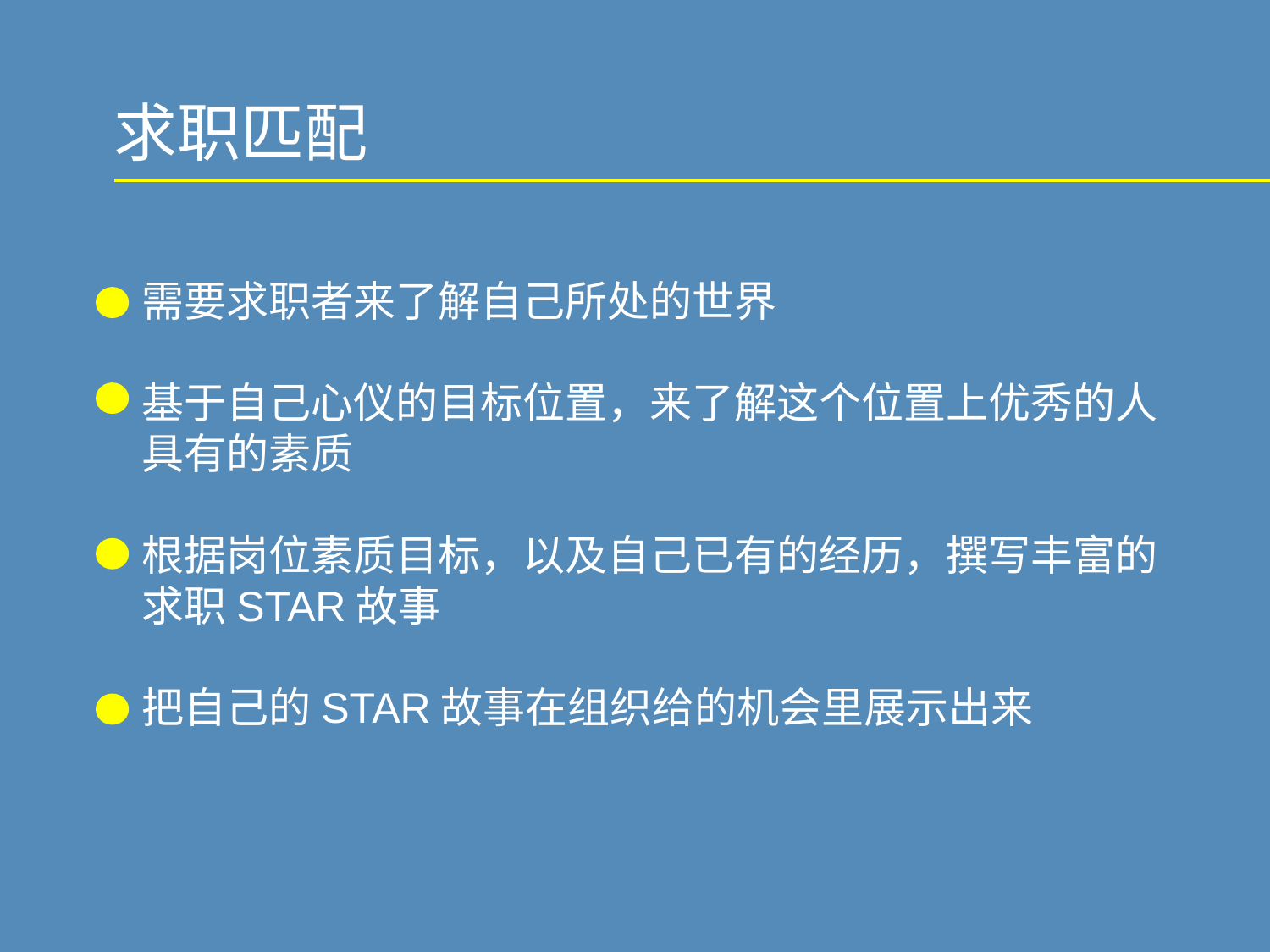

求职匹配
需要求职者来了解自己所处的世界

基于自己心仪的目标位置，来了解这个位置上优秀的人具有的素质

根据岗位素质目标，以及自己已有的经历，撰写丰富的求职STAR故事

把自己的STAR故事在组织给的机会里展示出来